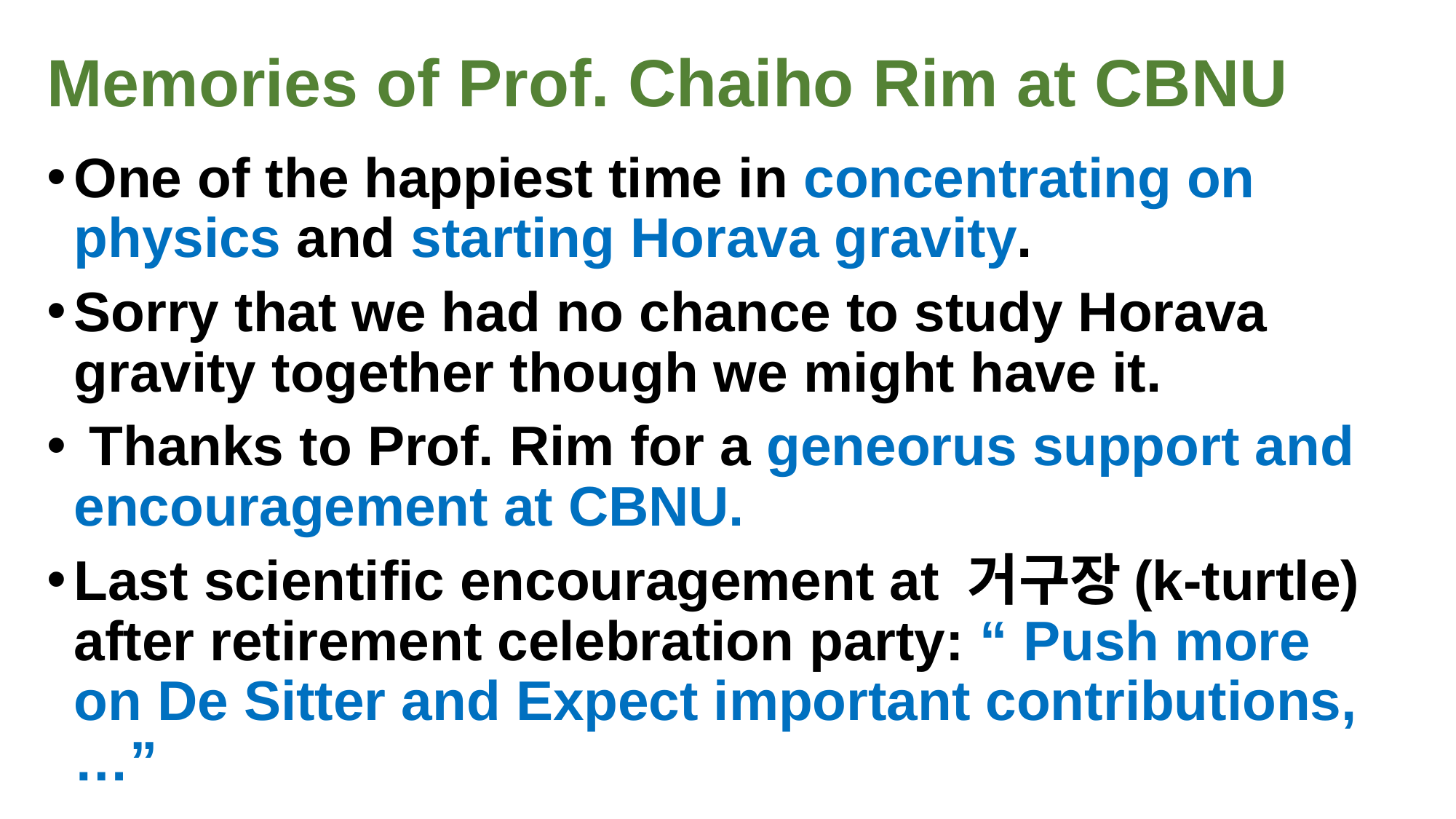

# Memories of Prof. Chaiho Rim at CBNU
One of the happiest time in concentrating on physics and starting Horava gravity.
Sorry that we had no chance to study Horava gravity together though we might have it.
 Thanks to Prof. Rim for a geneorus support and encouragement at CBNU.
Last scientific encouragement at 거구장(k-turtle) after retirement celebration party: “ Push more on De Sitter and Expect important contributions,…”